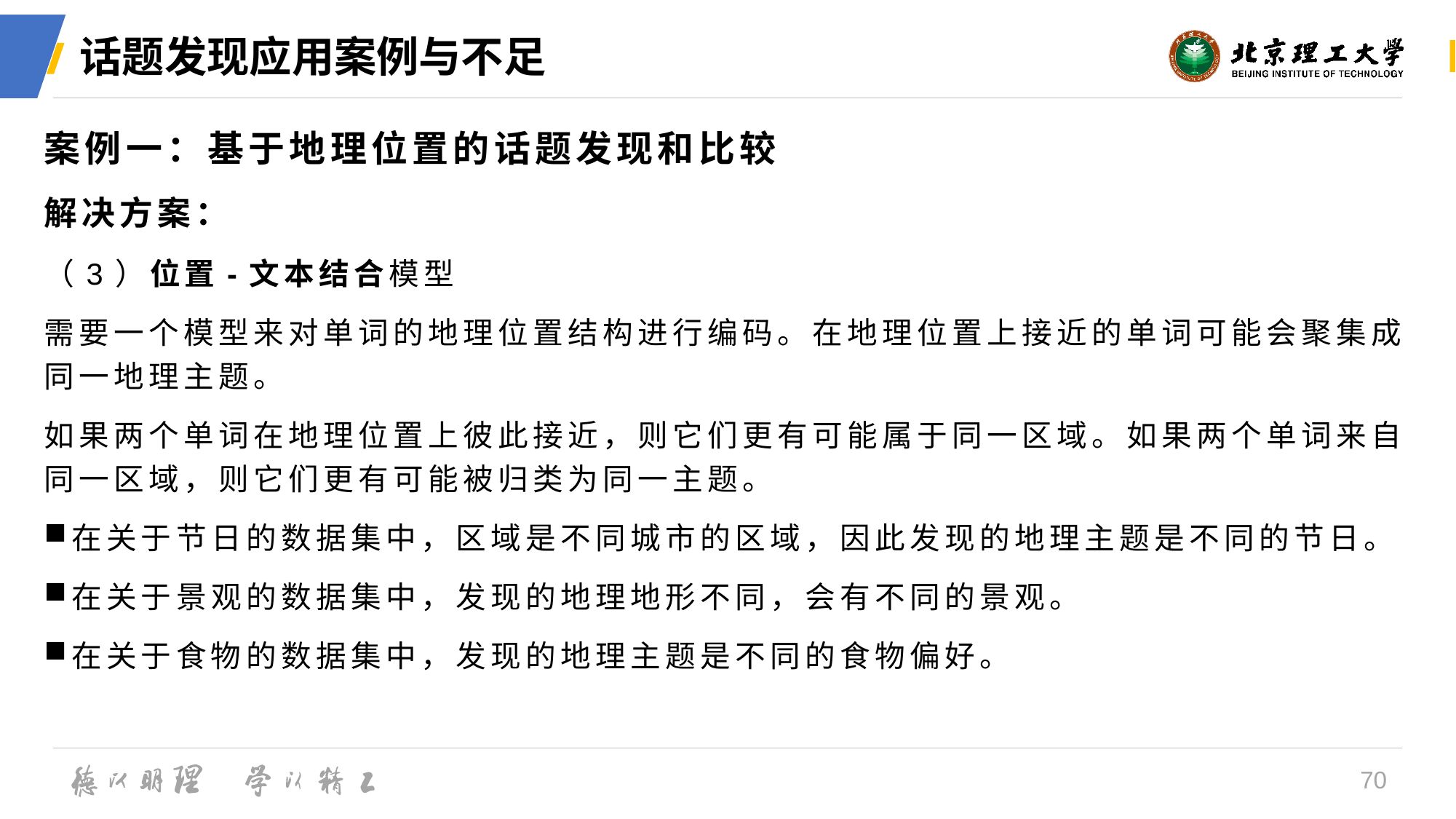

# 话题发现应用案例与不足
案例一：基于地理位置的话题发现和比较
解决方案：
（3）位置-文本结合模型
需要一个模型来对单词的地理位置结构进行编码。在地理位置上接近的单词可能会聚集成同一地理主题。
如果两个单词在地理位置上彼此接近，则它们更有可能属于同一区域。如果两个单词来自同一区域，则它们更有可能被归类为同一主题。
在关于节日的数据集中，区域是不同城市的区域，因此发现的地理主题是不同的节日。
在关于景观的数据集中，发现的地理地形不同，会有不同的景观。
在关于食物的数据集中，发现的地理主题是不同的食物偏好。